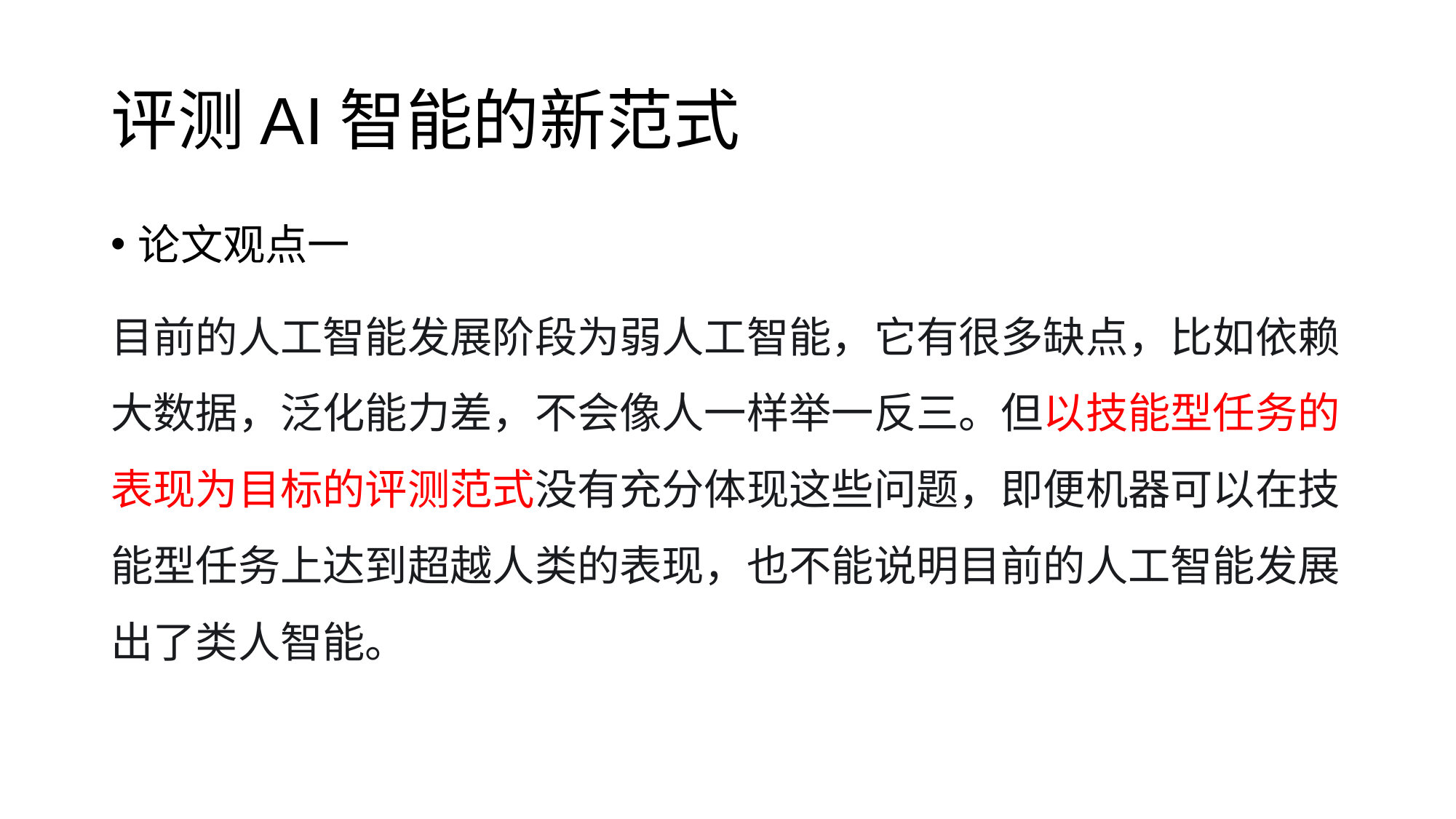

# 评测AI智能的新范式
论文观点一
目前的人工智能发展阶段为弱人工智能，它有很多缺点，比如依赖大数据，泛化能力差，不会像人一样举一反三。但以技能型任务的表现为目标的评测范式没有充分体现这些问题，即便机器可以在技能型任务上达到超越人类的表现，也不能说明目前的人工智能发展出了类人智能。